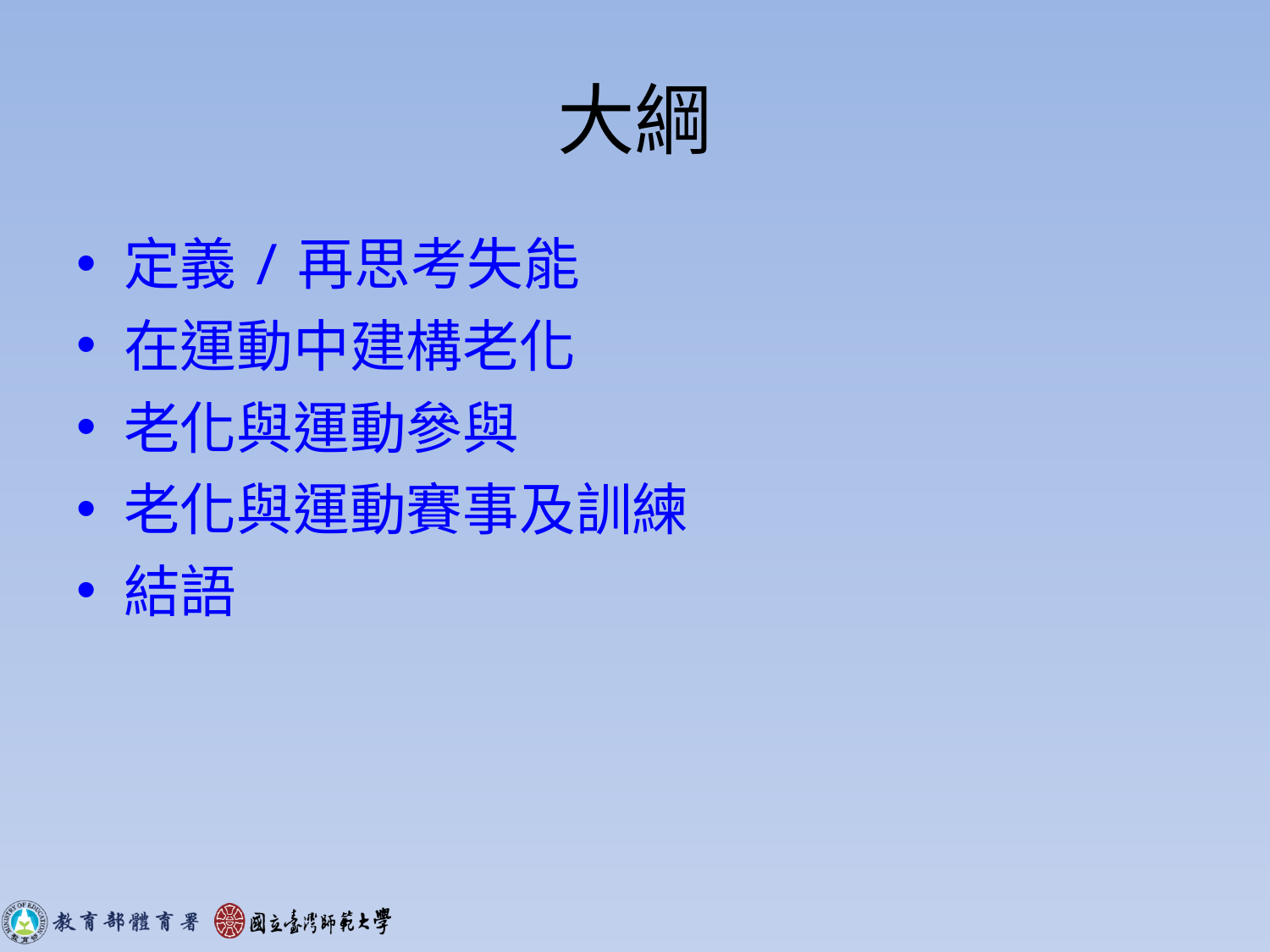

# 大綱
定義/再思考失能
在運動中建構老化
老化與運動參與
老化與運動賽事及訓練
結語